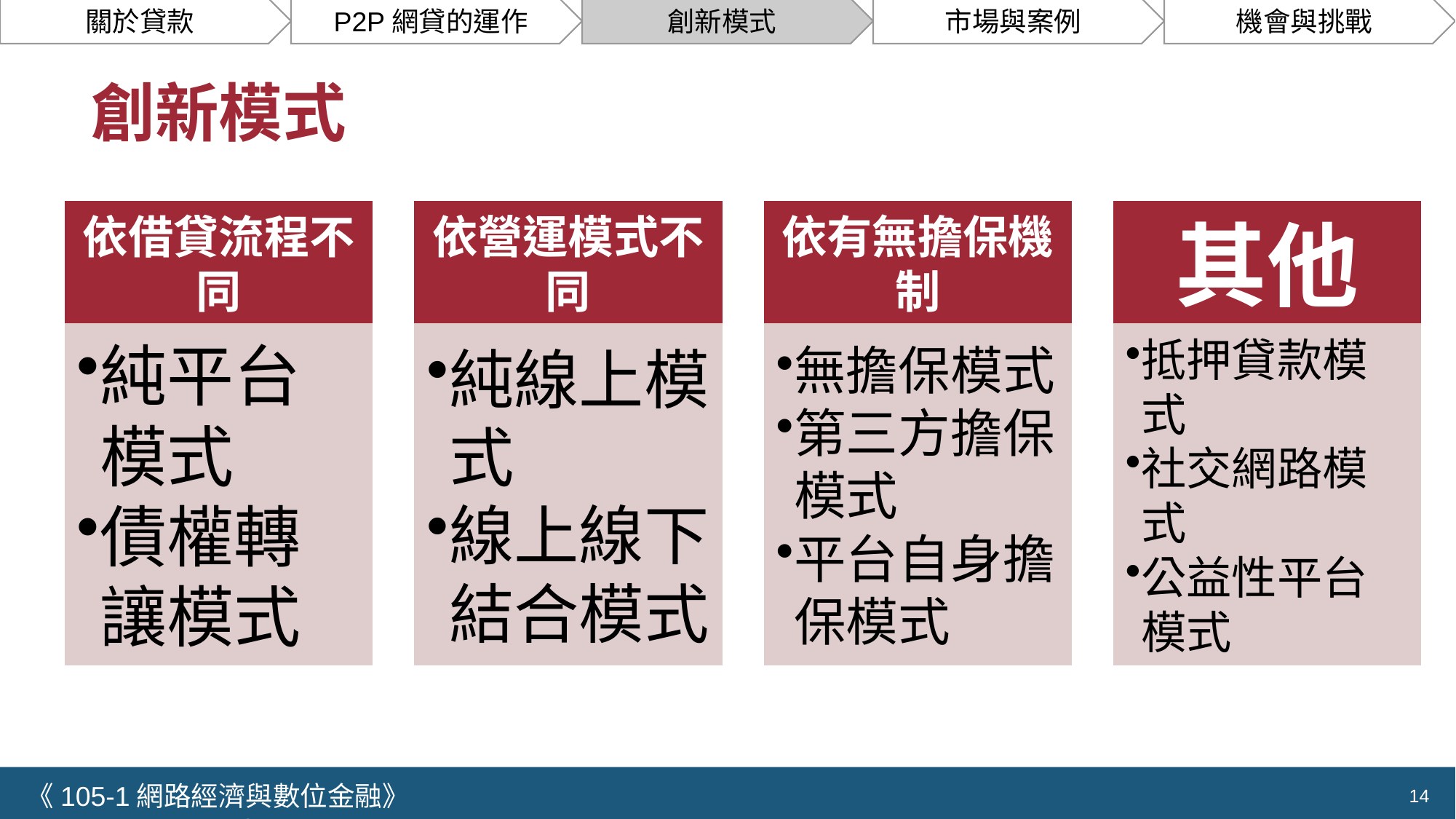

P2P網貸的運作
創新模式
市場與案例
機會與挑戰
關於貸款
# 創新模式

依借貸流程不同
純平台模式
債權轉讓模式
依營運模式不同
純線上模式
線上線下結合模式
依有無擔保機制
平台自身擔保模式
無擔保模式
第三方擔保模式
其他
社交網路模式
公益性平台模式
抵押貸款模式
《105-1網路經濟與數位金融》                                                                                                                                             NCTU.IIM.IEBI Lab
14